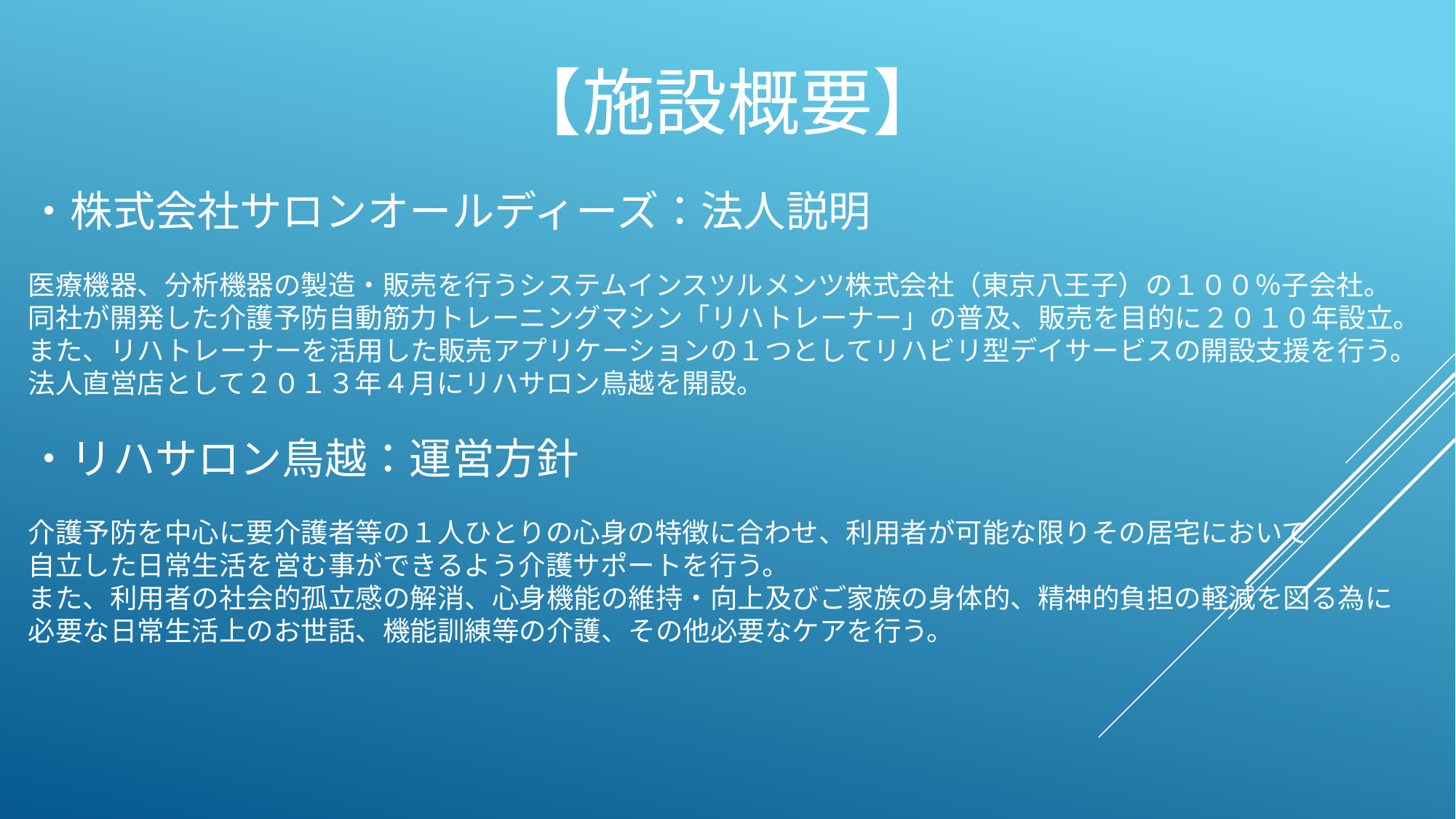

# 【施設概要】
・株式会社サロンオールディーズ：法人説明

医療機器、分析機器の製造・販売を行うシステムインスツルメンツ株式会社（東京八王子）の１００％子会社。
同社が開発した介護予防自動筋力トレーニングマシン「リハトレーナー」の普及、販売を目的に２０１０年設立。
また、リハトレーナーを活用した販売アプリケーションの１つとしてリハビリ型デイサービスの開設支援を行う。
法人直営店として２０１３年４月にリハサロン鳥越を開設。

・リハサロン鳥越：運営方針

介護予防を中心に要介護者等の１人ひとりの心身の特徴に合わせ、利用者が可能な限りその居宅において
自立した日常生活を営む事ができるよう介護サポートを行う。
また、利用者の社会的孤立感の解消、心身機能の維持・向上及びご家族の身体的、精神的負担の軽減を図る為に
必要な日常生活上のお世話、機能訓練等の介護、その他必要なケアを行う。